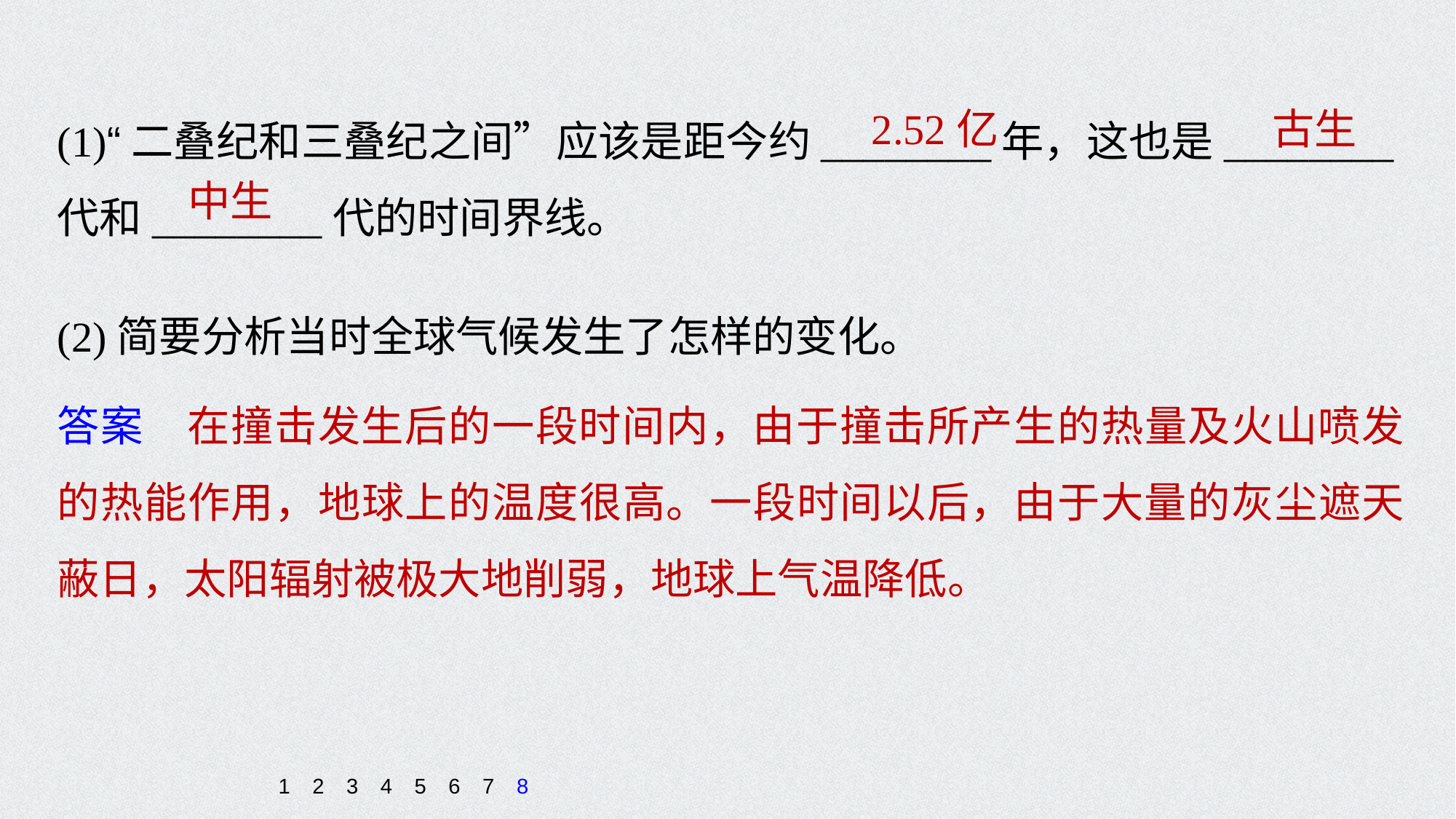

(1)“二叠纪和三叠纪之间”应该是距今约________年，这也是________代和________代的时间界线。
2.52亿
古生
中生
(2)简要分析当时全球气候发生了怎样的变化。
答案　在撞击发生后的一段时间内，由于撞击所产生的热量及火山喷发的热能作用，地球上的温度很高。一段时间以后，由于大量的灰尘遮天蔽日，太阳辐射被极大地削弱，地球上气温降低。
1
2
3
4
5
6
7
8